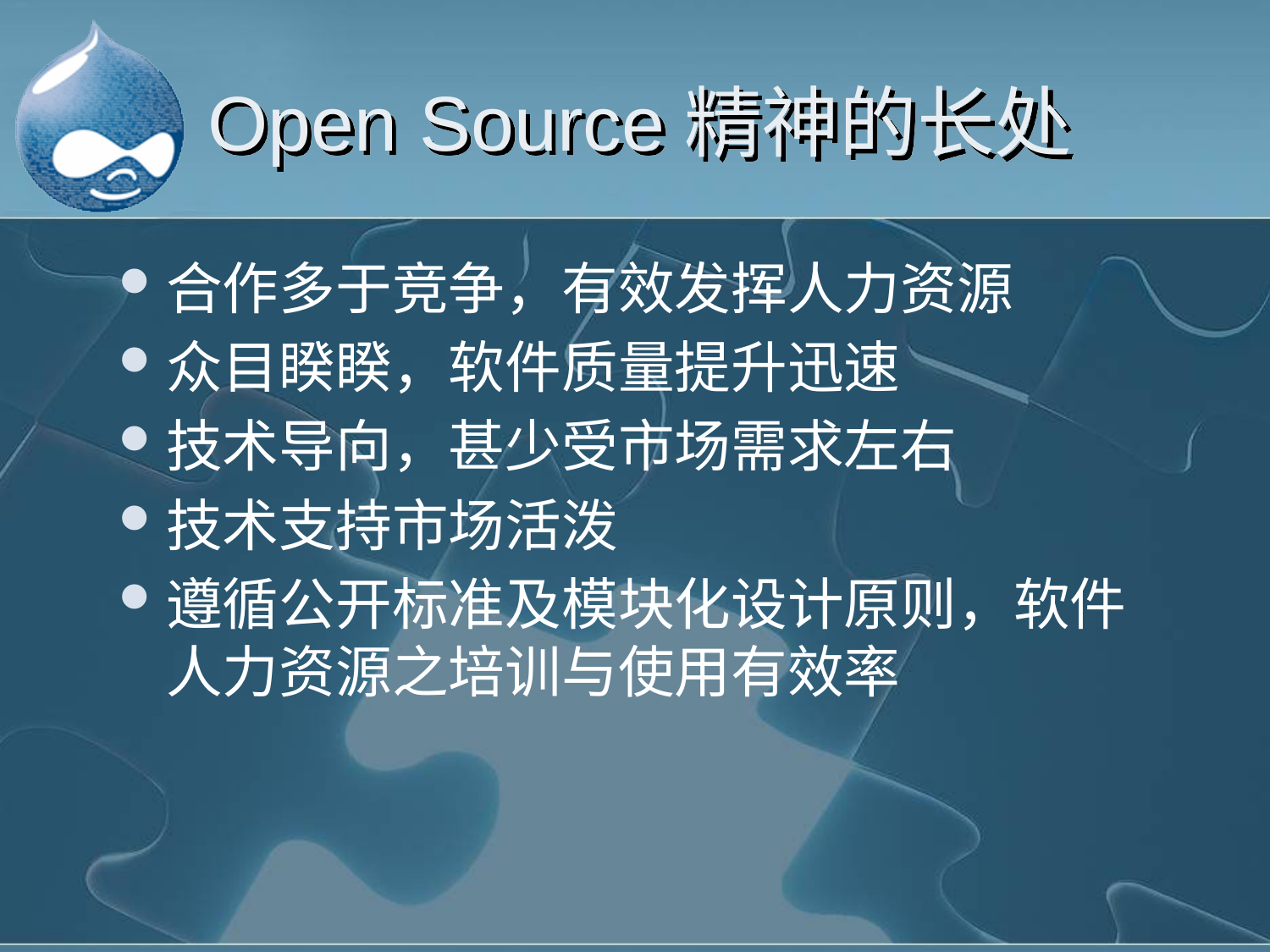

# Open Source精神的长处
合作多于竞争，有效发挥人力资源
众目睽睽，软件质量提升迅速
技术导向，甚少受市场需求左右
技术支持市场活泼
遵循公开标准及模块化设计原则，软件人力资源之培训与使用有效率